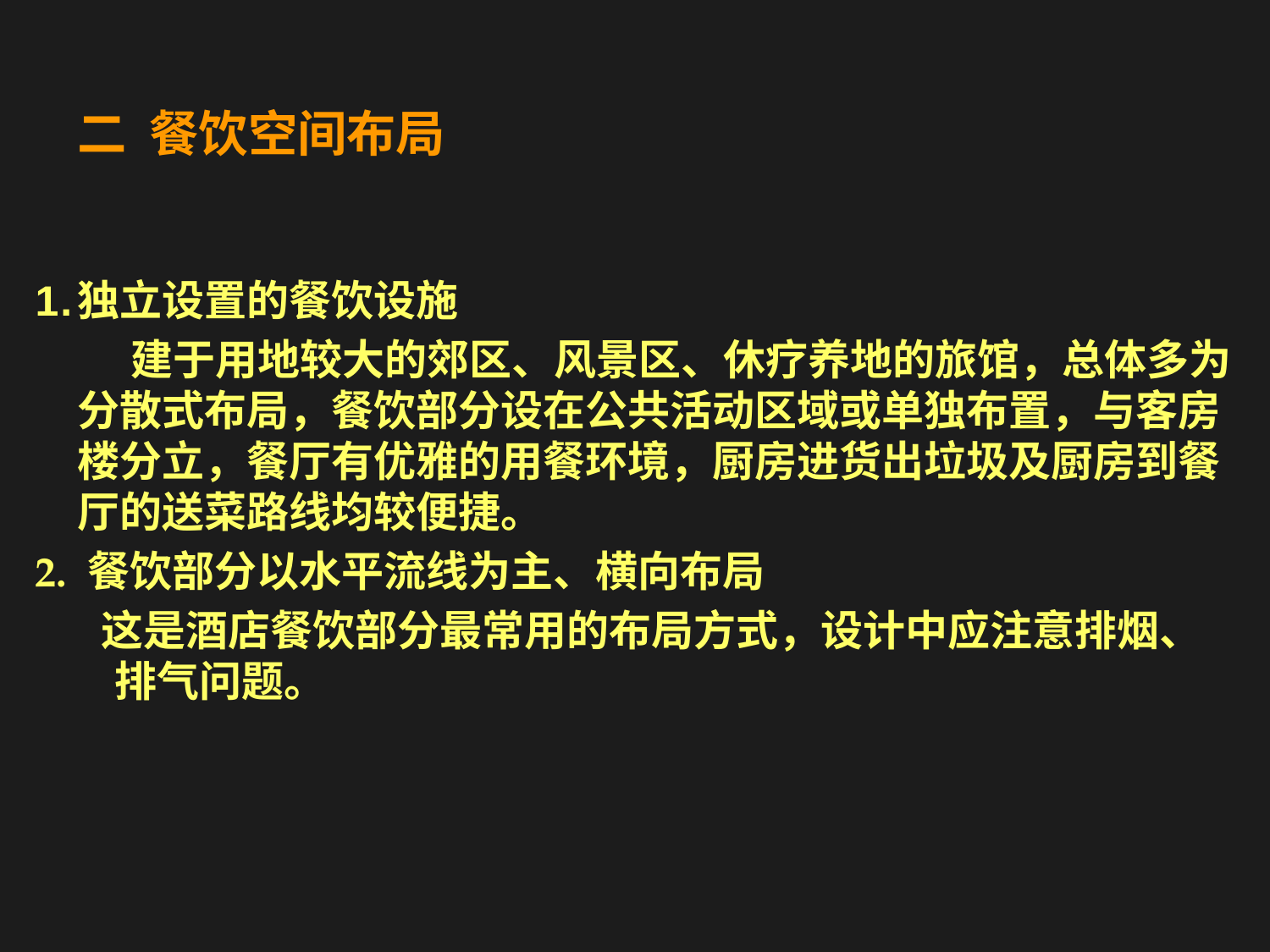

# 二  餐饮空间布局
独立设置的餐饮设施
         建于用地较大的郊区、风景区、休疗养地的旅馆，总体多为分散式布局，餐饮部分设在公共活动区域或单独布置，与客房楼分立，餐厅有优雅的用餐环境，厨房进货出垃圾及厨房到餐厅的送菜路线均较便捷。
2. 餐饮部分以水平流线为主、横向布局
  这是酒店餐饮部分最常用的布局方式，设计中应注意排烟、排气问题。